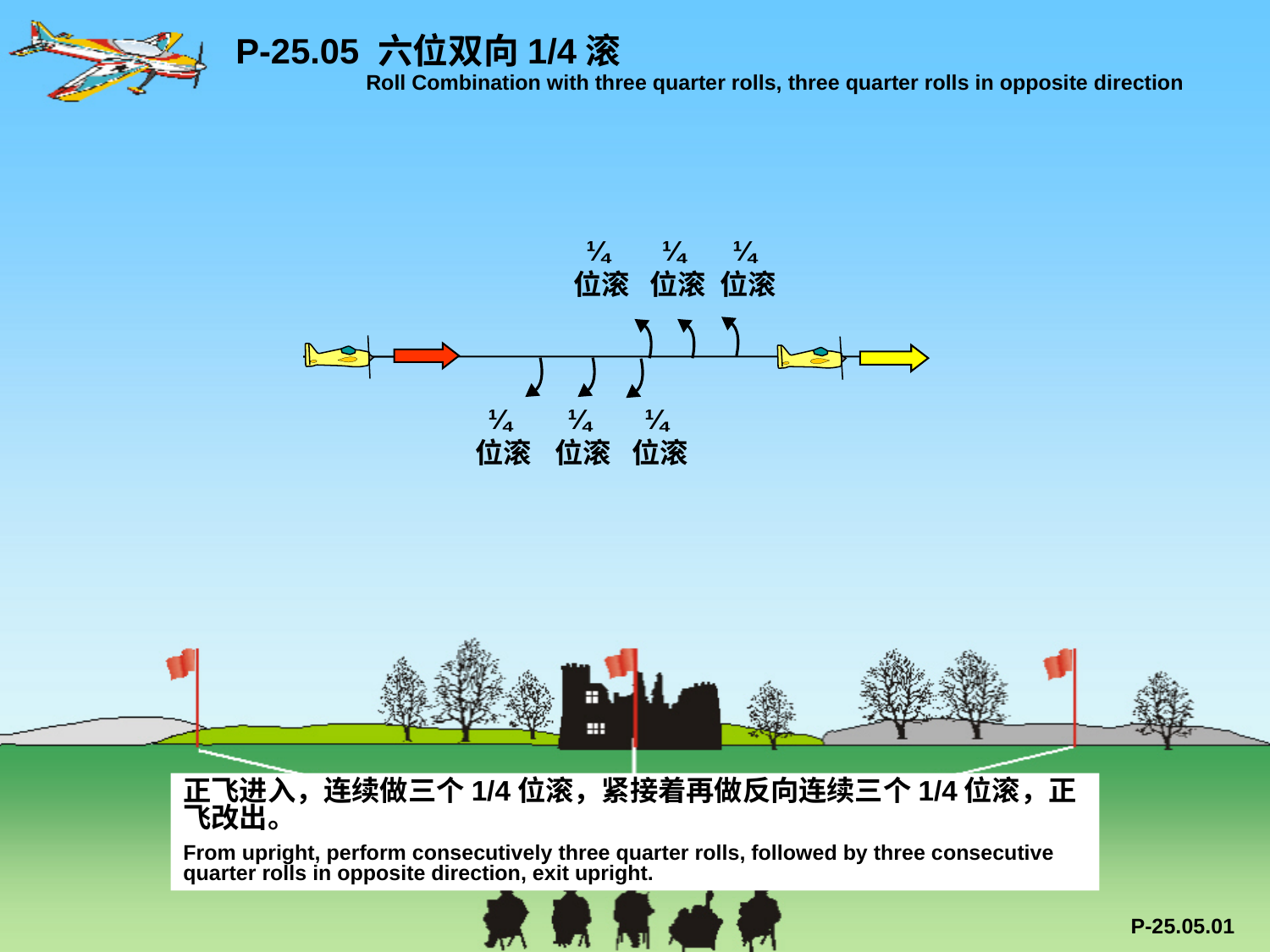

P-25.05 六位双向1/4滚
                      Roll Combination with three quarter rolls, three quarter rolls in opposite direction
¼
位滚
¼
位滚
¼
位滚

¼
位滚
¼
位滚
¼
位滚
正飞进入，连续做三个1/4位滚，紧接着再做反向连续三个1/4位滚，正飞改出。
From upright, perform consecutively three quarter rolls, followed by three consecutive quarter rolls in opposite direction, exit upright.
P-25.05.01